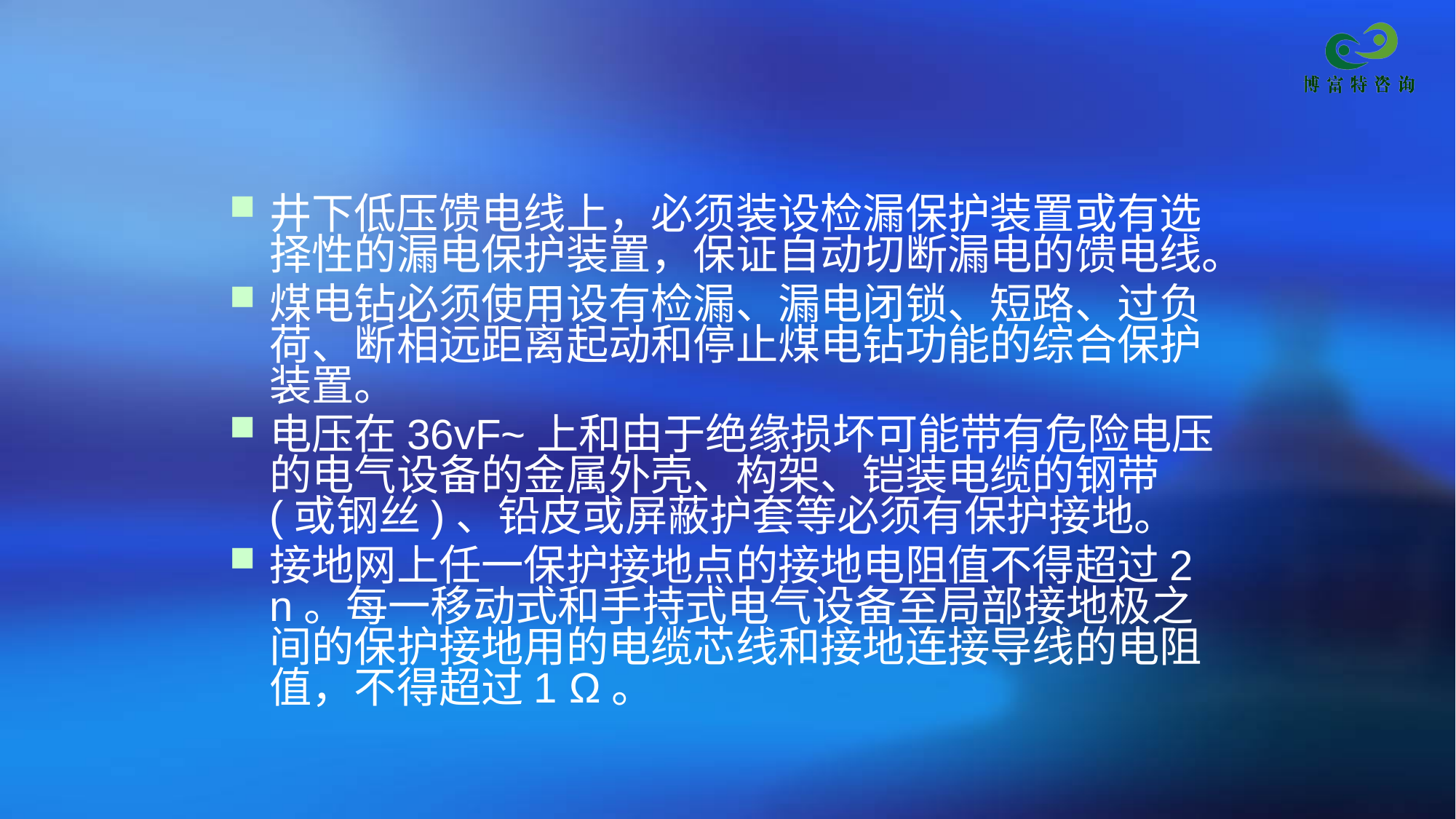

#
井下低压馈电线上，必须装设检漏保护装置或有选择性的漏电保护装置，保证自动切断漏电的馈电线。
煤电钻必须使用设有检漏、漏电闭锁、短路、过负荷、断相远距离起动和停止煤电钻功能的综合保护装置。
电压在36vF~上和由于绝缘损坏可能带有危险电压的电气设备的金属外壳、构架、铠装电缆的钢带(或钢丝)、铅皮或屏蔽护套等必须有保护接地。
接地网上任一保护接地点的接地电阻值不得超过2 n。每一移动式和手持式电气设备至局部接地极之间的保护接地用的电缆芯线和接地连接导线的电阻值，不得超过1 Ω。